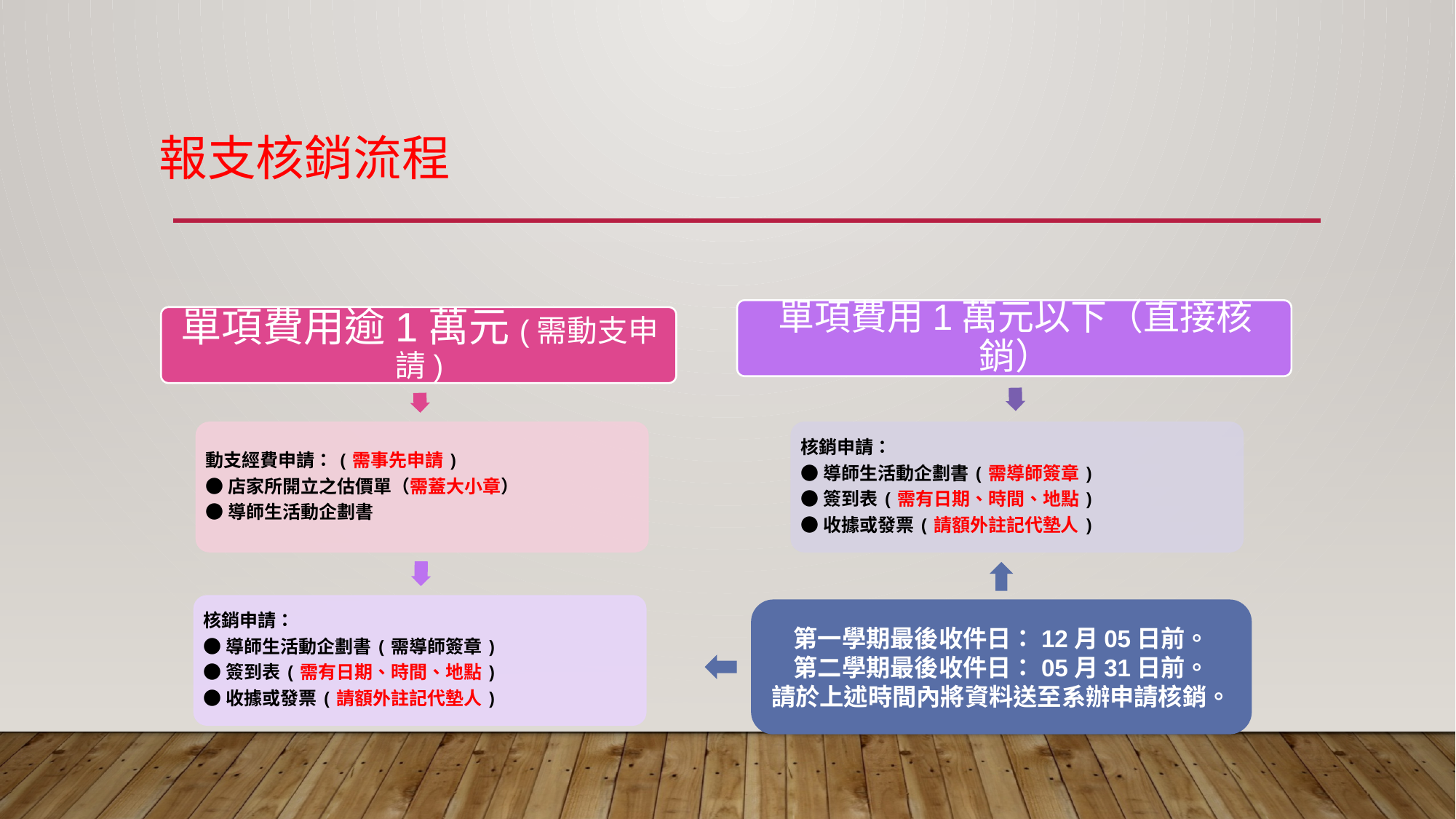

# 報支核銷流程
單項費用逾1萬元(需動支申請)
動支經費申請：(需事先申請)
●店家所開立之估價單（需蓋大小章）
●導師生活動企劃書
核銷申請：
●導師生活動企劃書(需導師簽章)
●簽到表(需有日期、時間、地點)
●收據或發票(請額外註記代墊人)
單項費用1萬元以下（直接核銷）
核銷申請：
●導師生活動企劃書(需導師簽章)
●簽到表(需有日期、時間、地點)
●收據或發票(請額外註記代墊人)

第一學期最後收件日：12月05日前。
第二學期最後收件日：05月31日前。
請於上述時間內將資料送至系辦申請核銷。